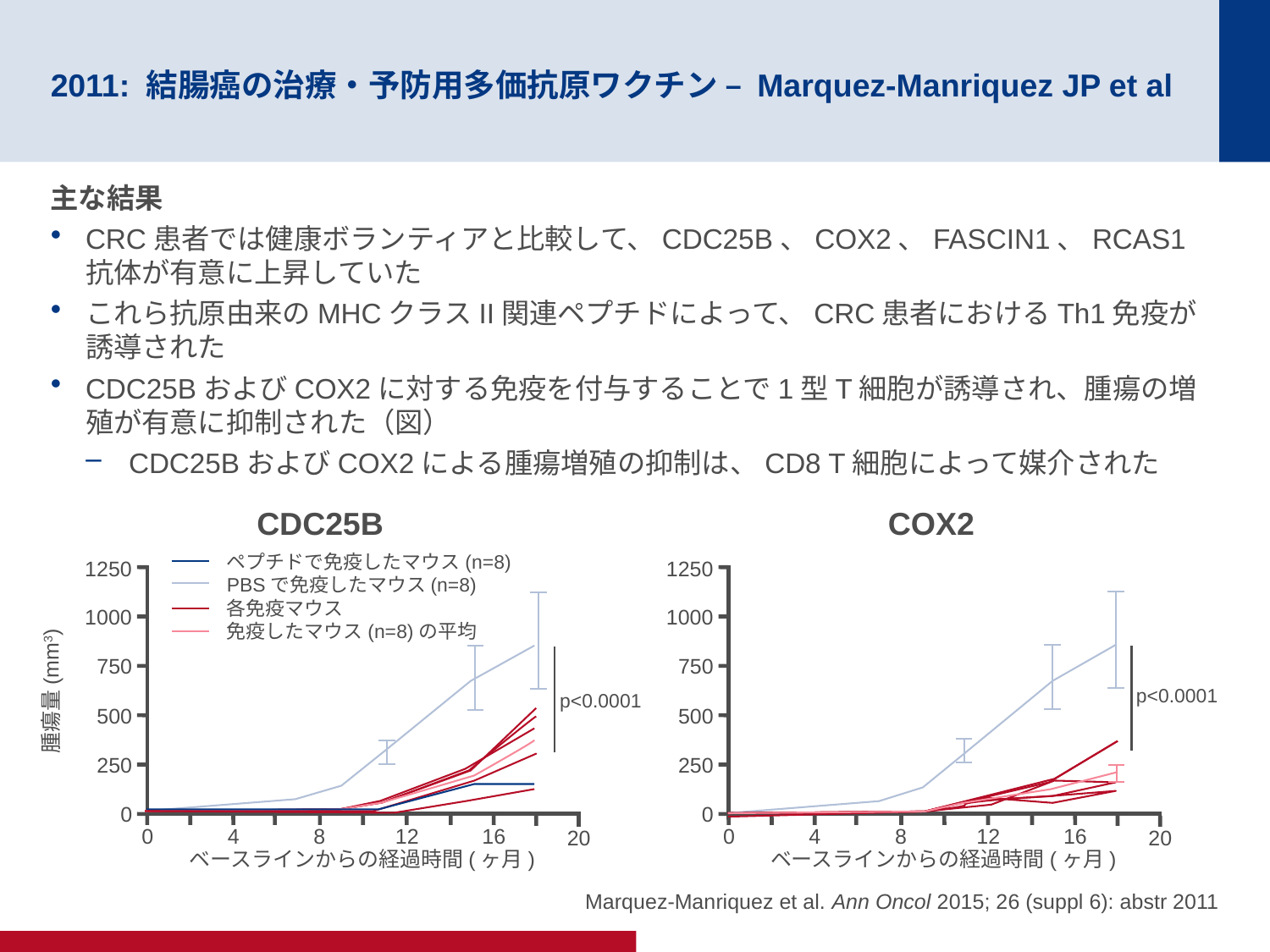

# 2011: 結腸癌の治療・予防用多価抗原ワクチン – Marquez-Manriquez JP et al
主な結果
CRC患者では健康ボランティアと比較して、CDC25B、COX2、FASCIN1、RCAS1抗体が有意に上昇していた
これら抗原由来のMHCクラスII関連ペプチドによって、CRC患者におけるTh1免疫が誘導された
CDC25BおよびCOX2に対する免疫を付与することで1型T細胞が誘導され、腫瘍の増殖が有意に抑制された（図）
CDC25BおよびCOX2による腫瘍増殖の抑制は、CD8 T細胞によって媒介された

CDC25B
COX2
ペプチドで免疫したマウス(n=8)
PBSで免疫したマウス(n=8)
各免疫マウス
免疫したマウス(n=8)の平均

1250

1000

750

500

250

0

0
4
8
12
16
20
ベースラインからの経過時間(ヶ月)
1250

1000

750

500

250

0

0
4
8
12
16
20
ベースラインからの経過時間(ヶ月)

腫瘍量(mm3)
p<0.0001
p<0.0001

Marquez-Manriquez et al. Ann Oncol 2015; 26 (suppl 6): abstr 2011